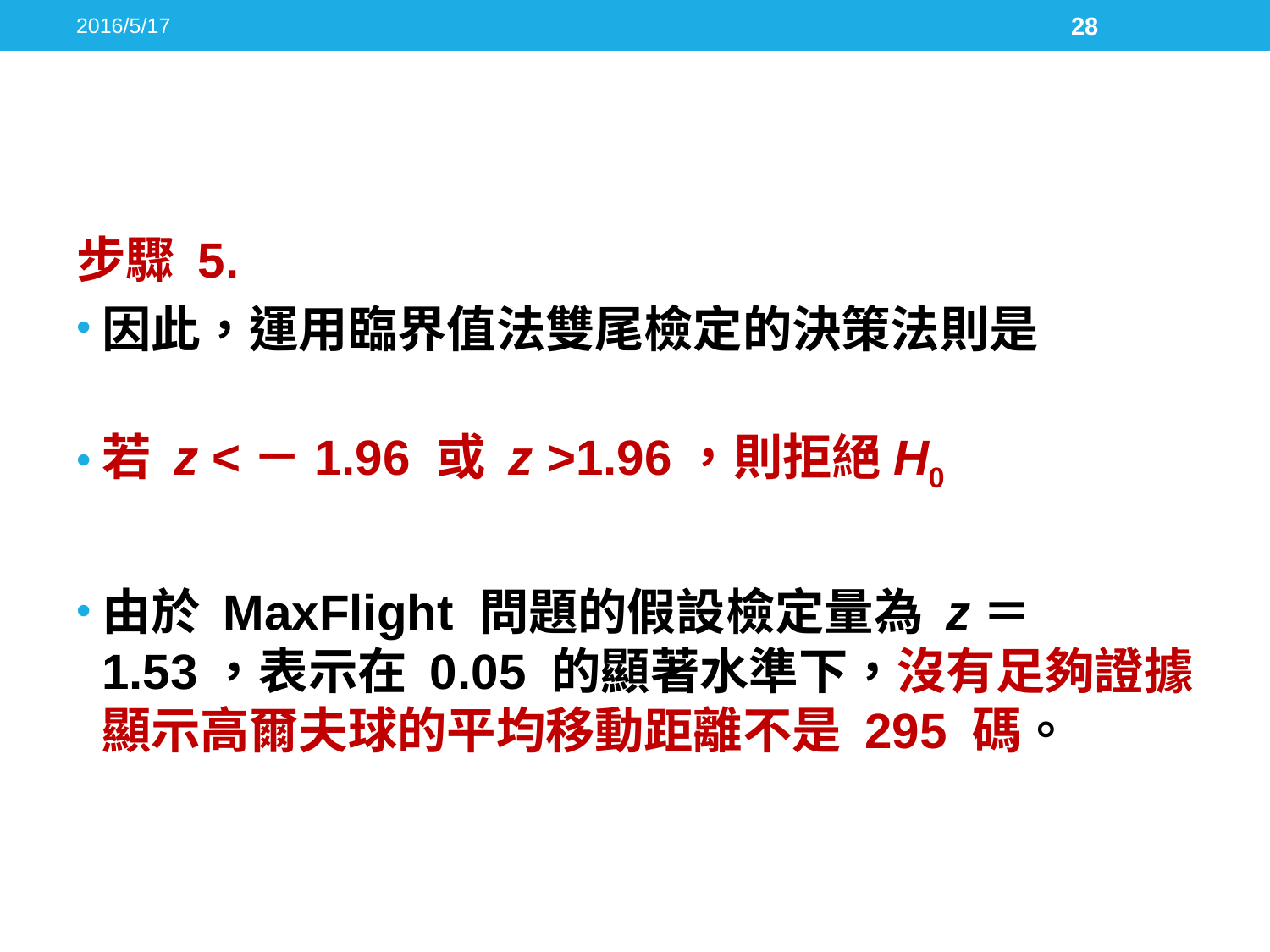

2016/5/17
28
#
步驟 5.
因此，運用臨界值法雙尾檢定的決策法則是
若 z <－1.96 或 z >1.96，則拒絕H0

由於 MaxFlight 問題的假設檢定量為 z＝1.53，表示在 0.05 的顯著水準下，沒有足夠證據顯示高爾夫球的平均移動距離不是 295 碼。